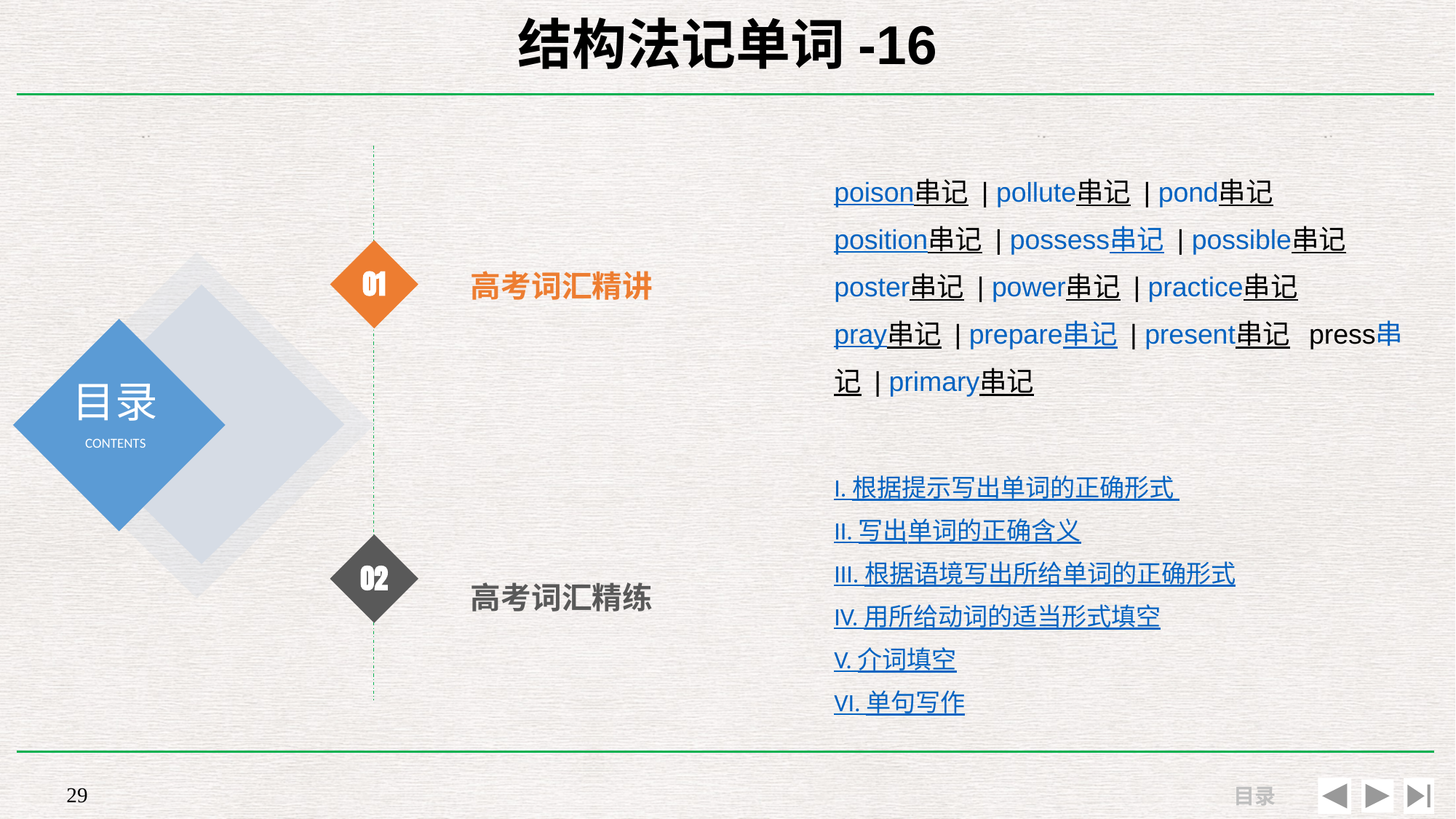

# 结构法记单词-16
高考词汇精讲
poison串记 | pollute串记 | pond串记
position串记 | possess串记 | possible串记  poster串记 | power串记 | practice串记
pray串记 | prepare串记 | present串记  press串记 | primary串记
01

I. 根据提示写出单词的正确形式
II. 写出单词的正确含义
III. 根据语境写出所给单词的正确形式
IV. 用所给动词的适当形式填空
V. 介词填空
VI. 单句写作
高考词汇精练
02